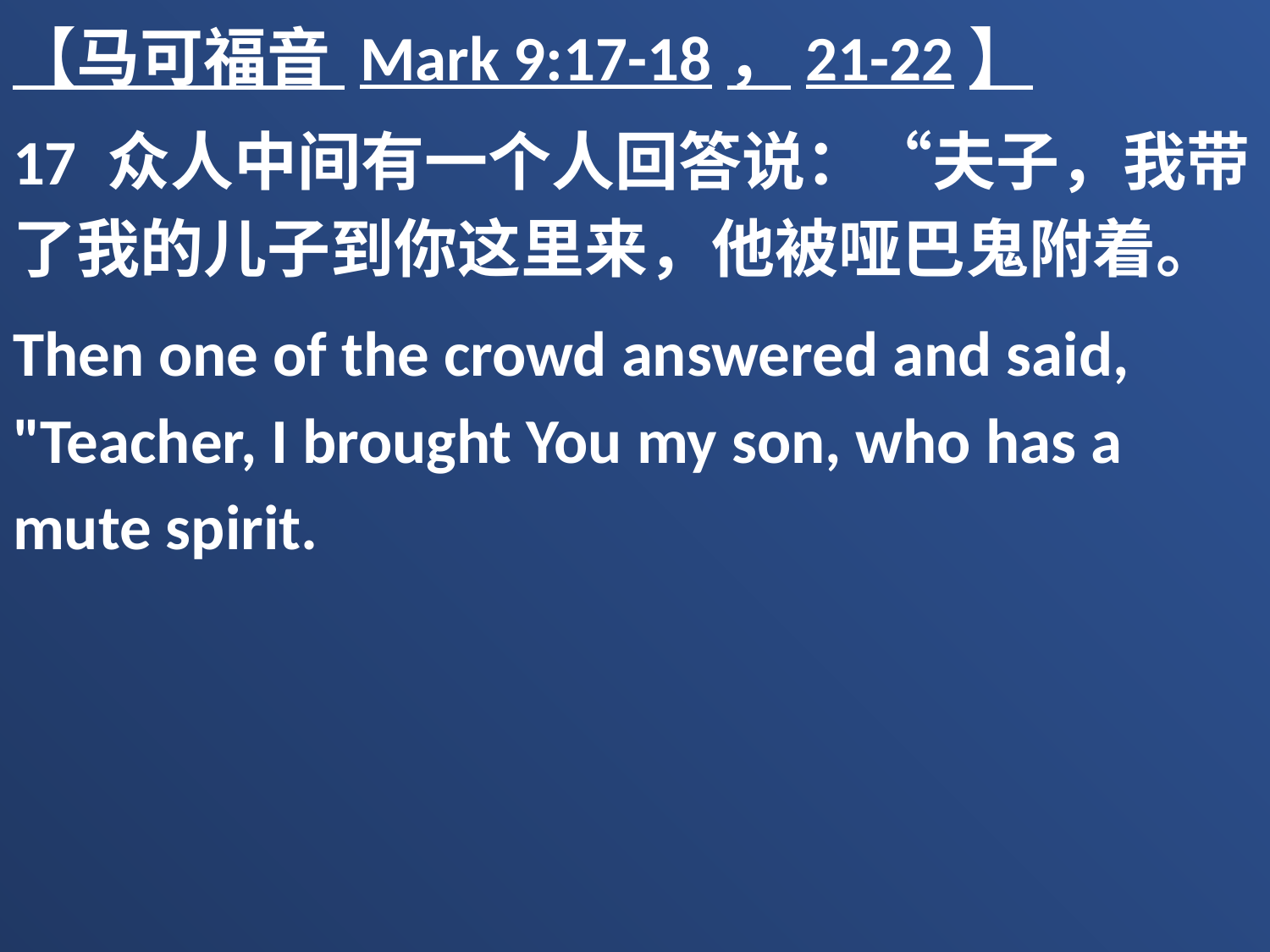

【马可福音 Mark 9:17-18，21-22】
17 众人中间有一个人回答说：“夫子，我带了我的儿子到你这里来，他被哑巴鬼附着。
Then one of the crowd answered and said, "Teacher, I brought You my son, who has a mute spirit.